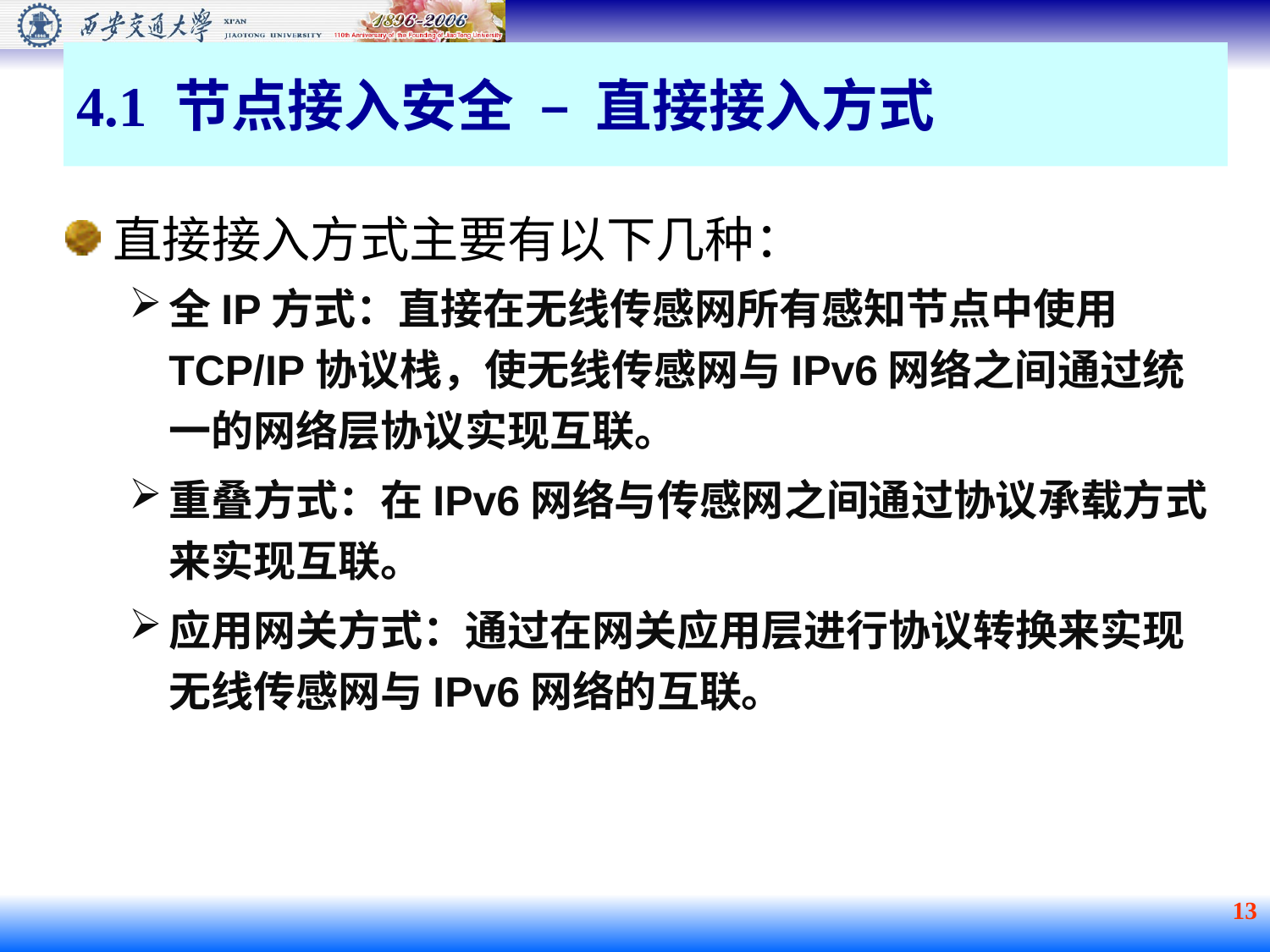

4.1 节点接入安全  –  直接接入方式
直接接入方式主要有以下几种：
全IP方式：直接在无线传感网所有感知节点中使用TCP/IP协议栈，使无线传感网与IPv6网络之间通过统一的网络层协议实现互联。
重叠方式：在IPv6网络与传感网之间通过协议承载方式来实现互联。
应用网关方式：通过在网关应用层进行协议转换来实现无线传感网与IPv6网络的互联。
13